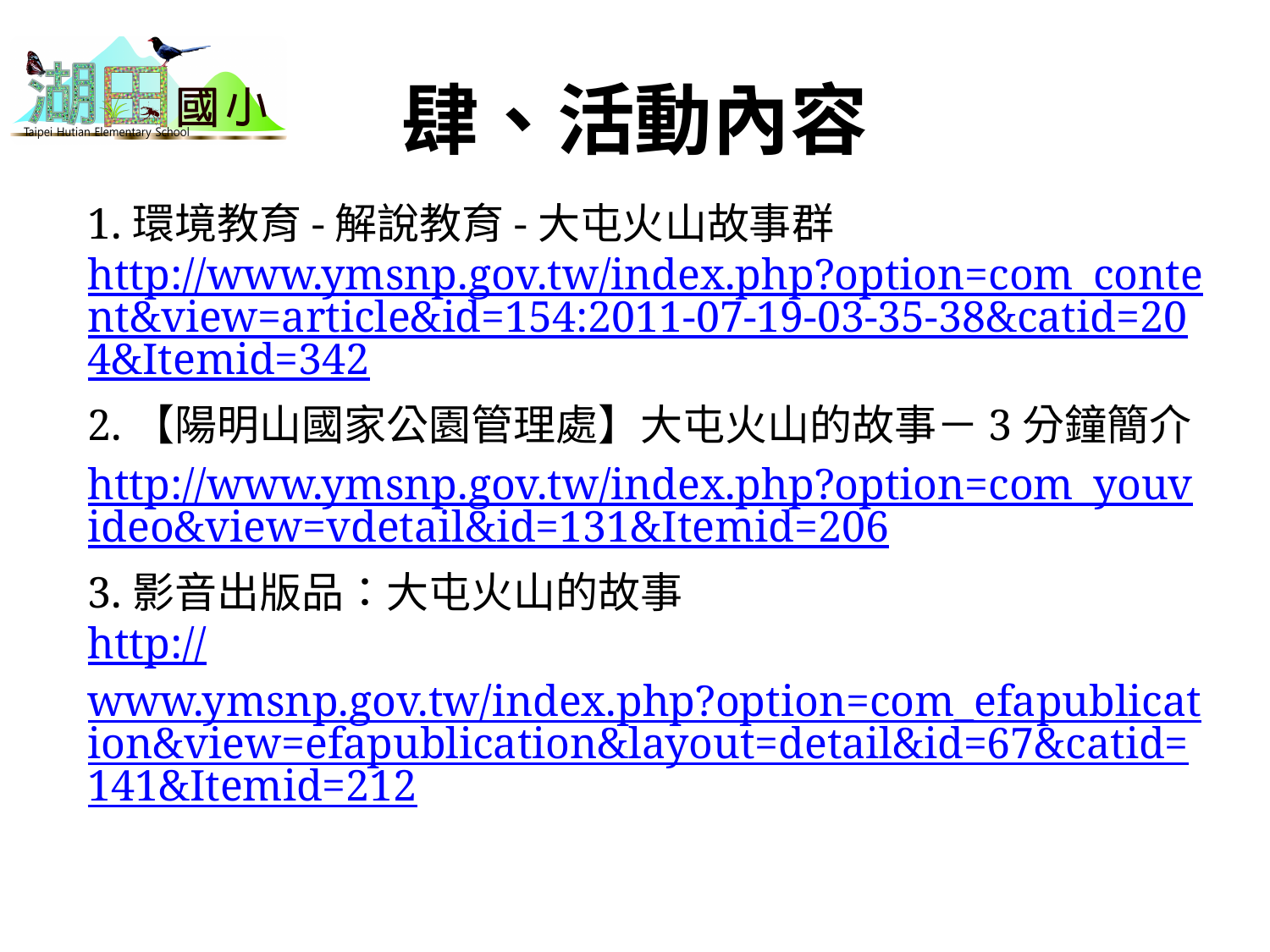

# 肆、活動內容
1.環境教育-解說教育-大屯火山故事群http://www.ymsnp.gov.tw/index.php?option=com_content&view=article&id=154:2011-07-19-03-35-38&catid=204&Itemid=342
2.【陽明山國家公園管理處】大屯火山的故事－3分鐘簡介
http://www.ymsnp.gov.tw/index.php?option=com_youvideo&view=vdetail&id=131&Itemid=206
3.影音出版品：大屯火山的故事
http://www.ymsnp.gov.tw/index.php?option=com_efapublication&view=efapublication&layout=detail&id=67&catid=141&Itemid=212